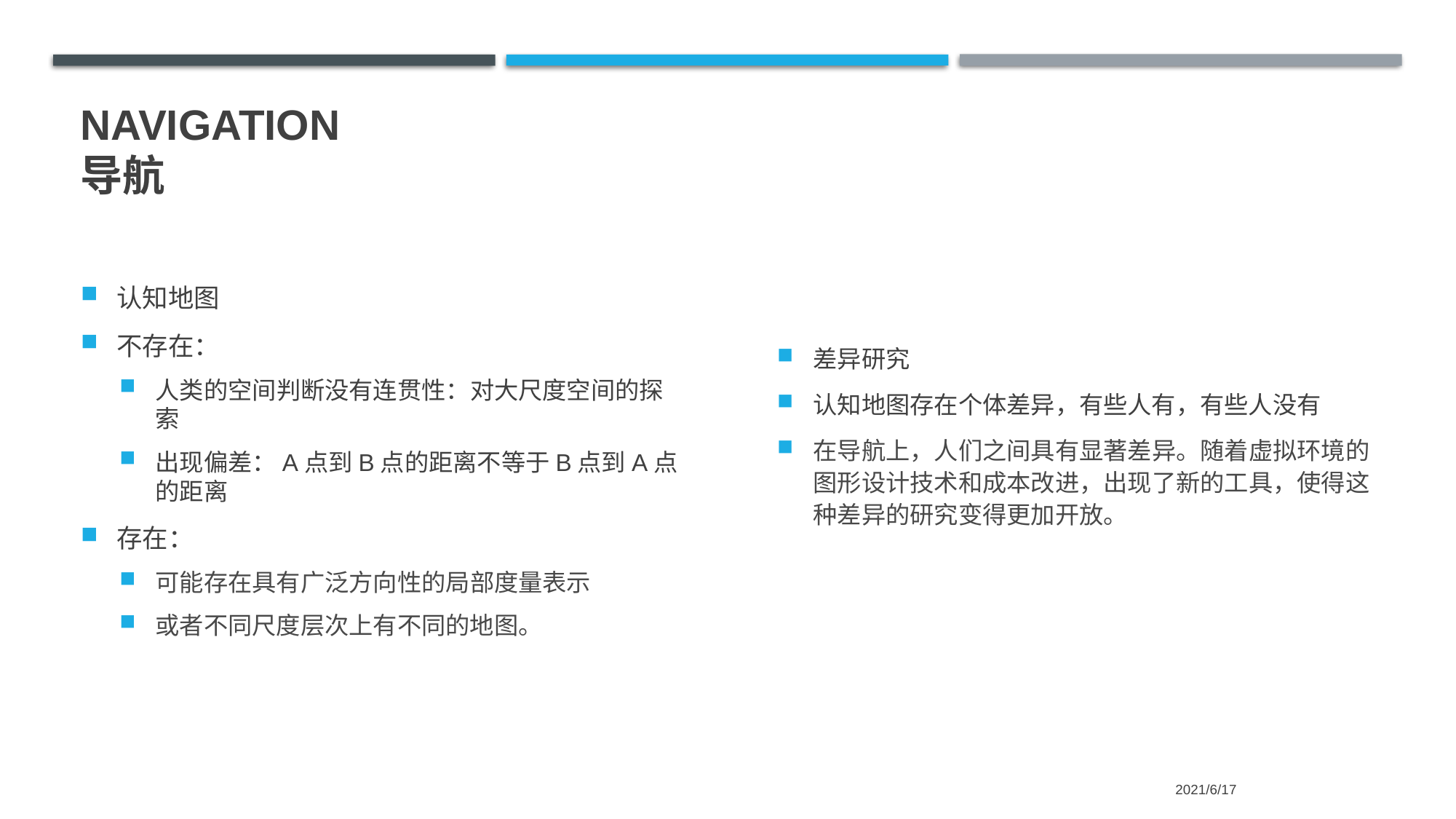

# Navigation 导航
认知地图
不存在：
人类的空间判断没有连贯性：对大尺度空间的探索
出现偏差：A点到B点的距离不等于B点到A点的距离
存在：
可能存在具有广泛方向性的局部度量表示
或者不同尺度层次上有不同的地图。

差异研究
认知地图存在个体差异，有些人有，有些人没有
在导航上，人们之间具有显著差异。随着虚拟环境的图形设计技术和成本改进，出现了新的工具，使得这种差异的研究变得更加开放。

2021/6/17